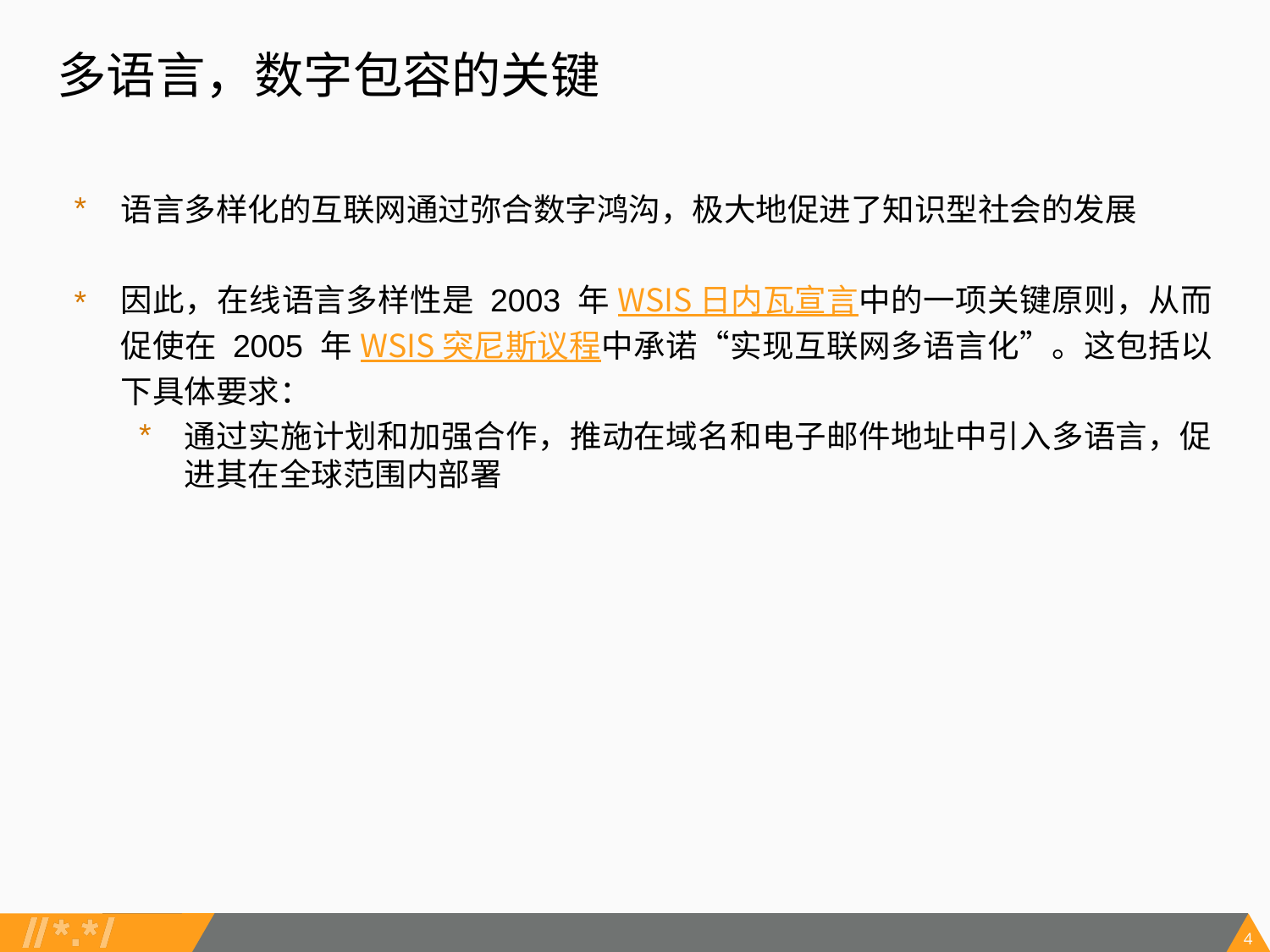

多语言，数字包容的关键
语言多样化的互联网通过弥合数字鸿沟，极大地促进了知识型社会的发展

因此，在线语言多样性是 2003 年 WSIS 日内瓦宣言中的一项关键原则，从而促使在 2005 年 WSIS 突尼斯议程中承诺“实现互联网多语言化”。这包括以下具体要求：
通过实施计划和加强合作，推动在域名和电子邮件地址中引入多语言，促进其在全球范围内部署